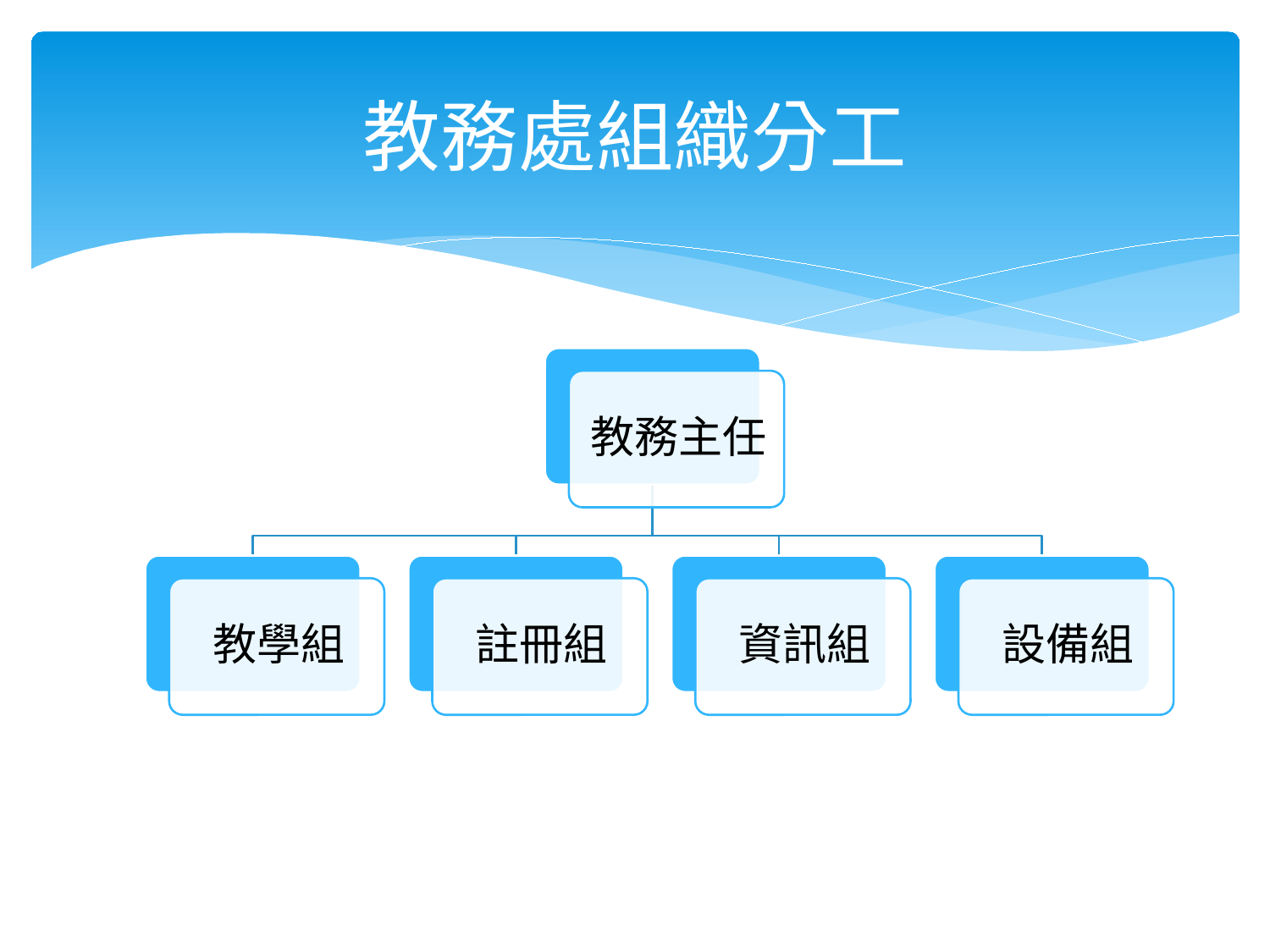

# 教務處組織分工
教務主任
教學組
註冊組
資訊組
設備組